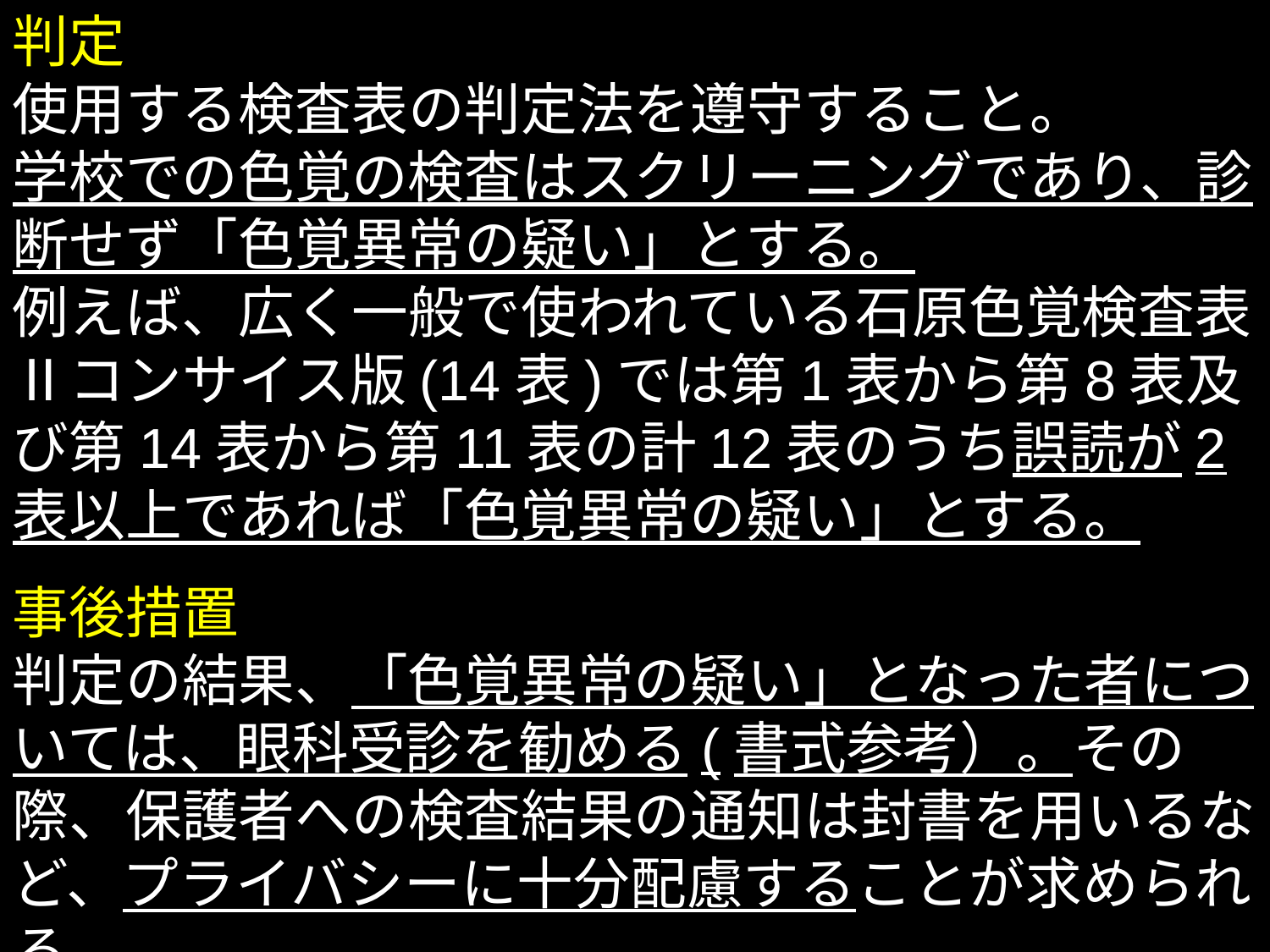

判定
使用する検査表の判定法を遵守すること。
学校での色覚の検査はスクリーニングであり、診断せず「色覚異常の疑い」とする。
例えば、広く一般で使われている石原色覚検査表Ⅱコンサイス版(14表)では第1表から第8表及び第14表から第11表の計12表のうち誤読が2表以上であれば「色覚異常の疑い」とする。

事後措置
判定の結果、「色覚異常の疑い」となった者については、眼科受診を勧める(書式参考）。その際、保護者への検査結果の通知は封書を用いるなど、プライバシーに十分配慮することが求められる。